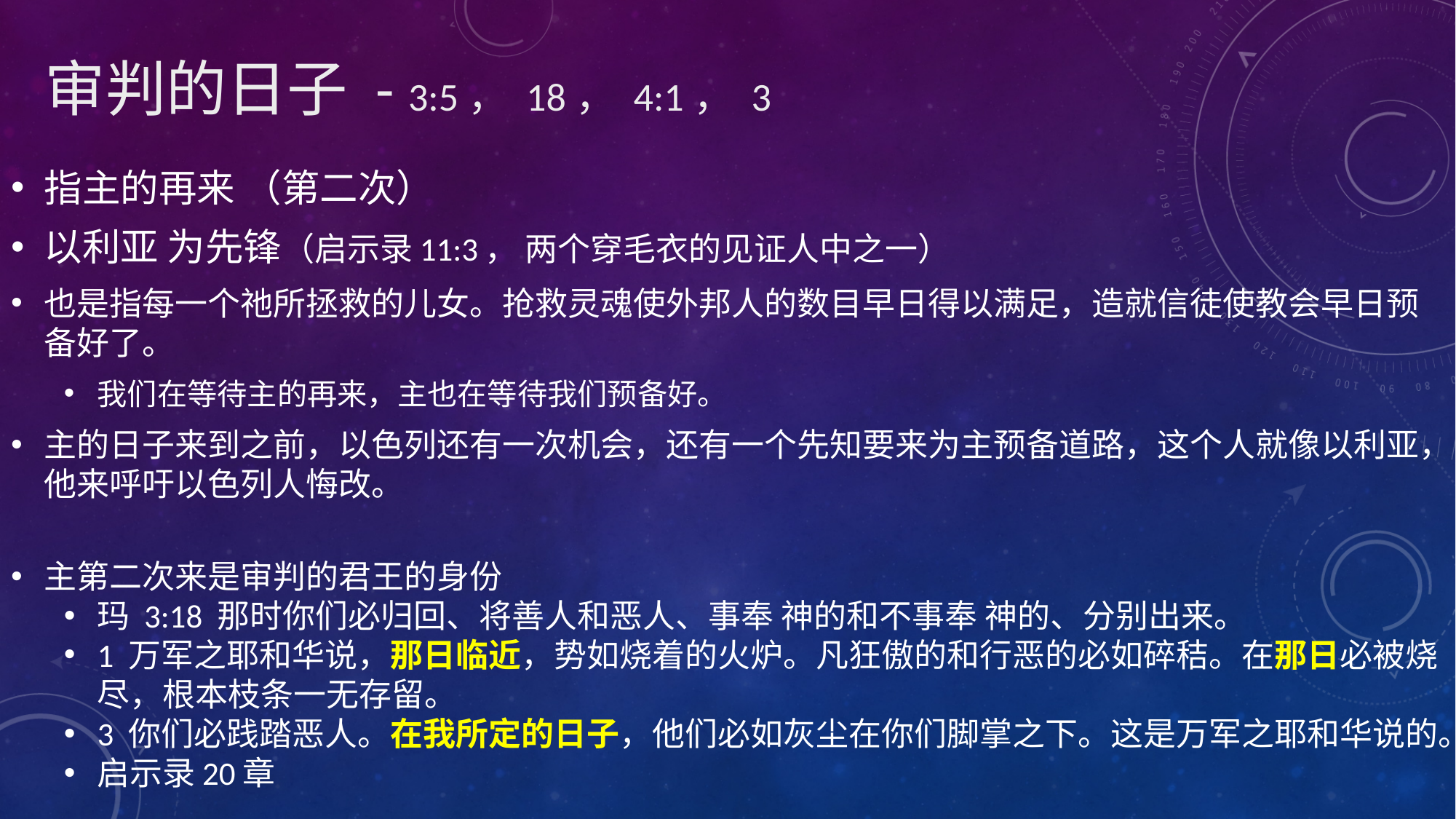

# 审判的日子 - 3:5， 18， 4:1， 3
指主的再来 （第二次）
以利亚 为先锋（启示录11:3， 两个穿毛衣的见证人中之一）
也是指每一个祂所拯救的儿女。抢救灵魂使外邦人的数目早日得以满足，造就信徒使教会早日预备好了。
我们在等待主的再来，主也在等待我们预备好。
主的日子来到之前，以色列还有一次机会，还有一个先知要来为主预备道路，这个人就像以利亚，他来呼吁以色列人悔改。

主第二次来是审判的君王的身份
玛 3:18 那时你们必归回、将善人和恶人、事奉 神的和不事奉 神的、分别出来。
1 万军之耶和华说，那日临近，势如烧着的火炉。凡狂傲的和行恶的必如碎秸。在那日必被烧尽，根本枝条一无存留。
3 你们必践踏恶人。在我所定的日子，他们必如灰尘在你们脚掌之下。这是万军之耶和华说的。
启示录20章